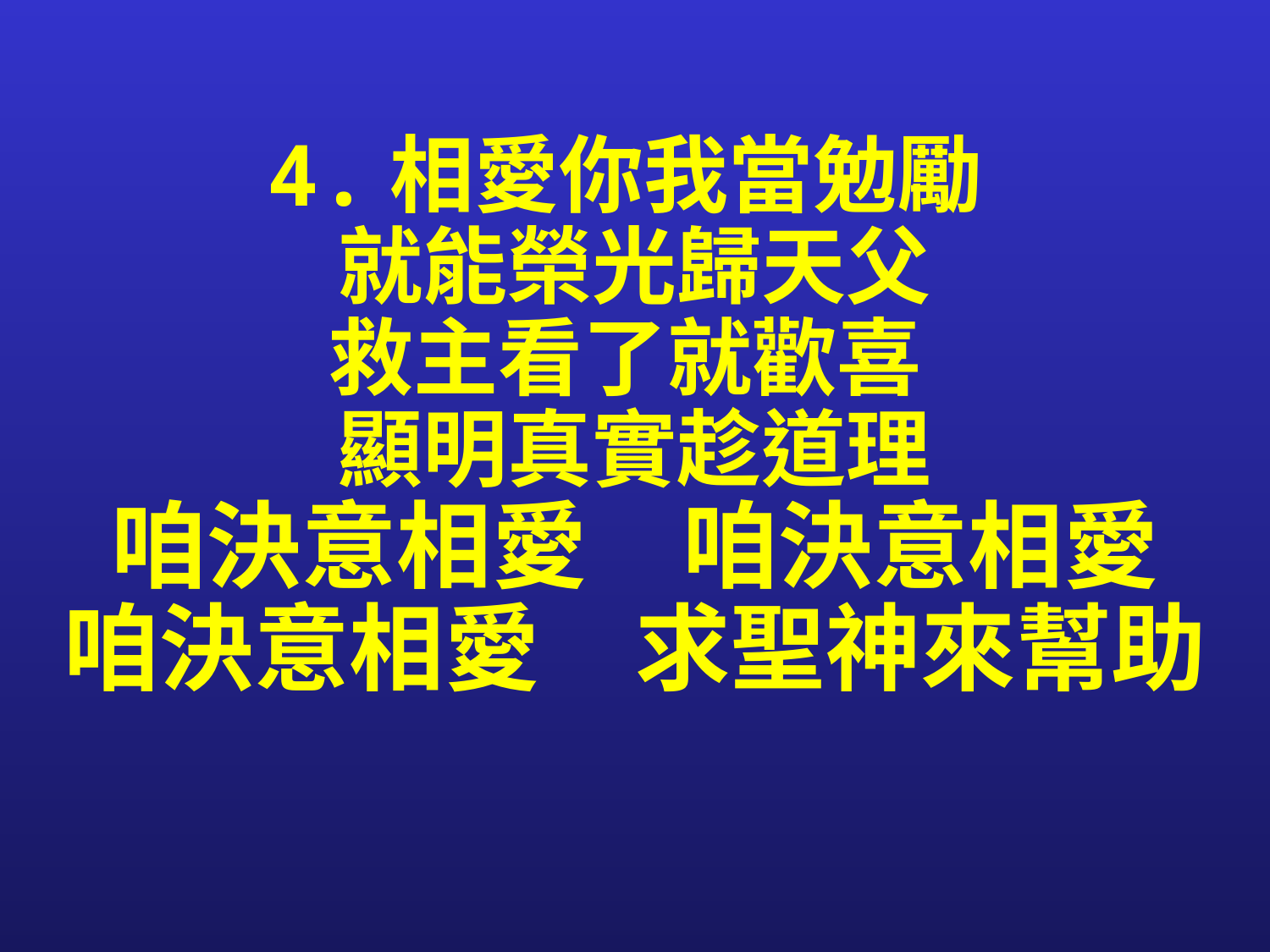

4.相愛你我當勉勵
就能榮光歸天父
救主看了就歡喜
顯明真實趁道理
咱決意相愛　咱決意相愛
咱決意相愛　求聖神來幫助